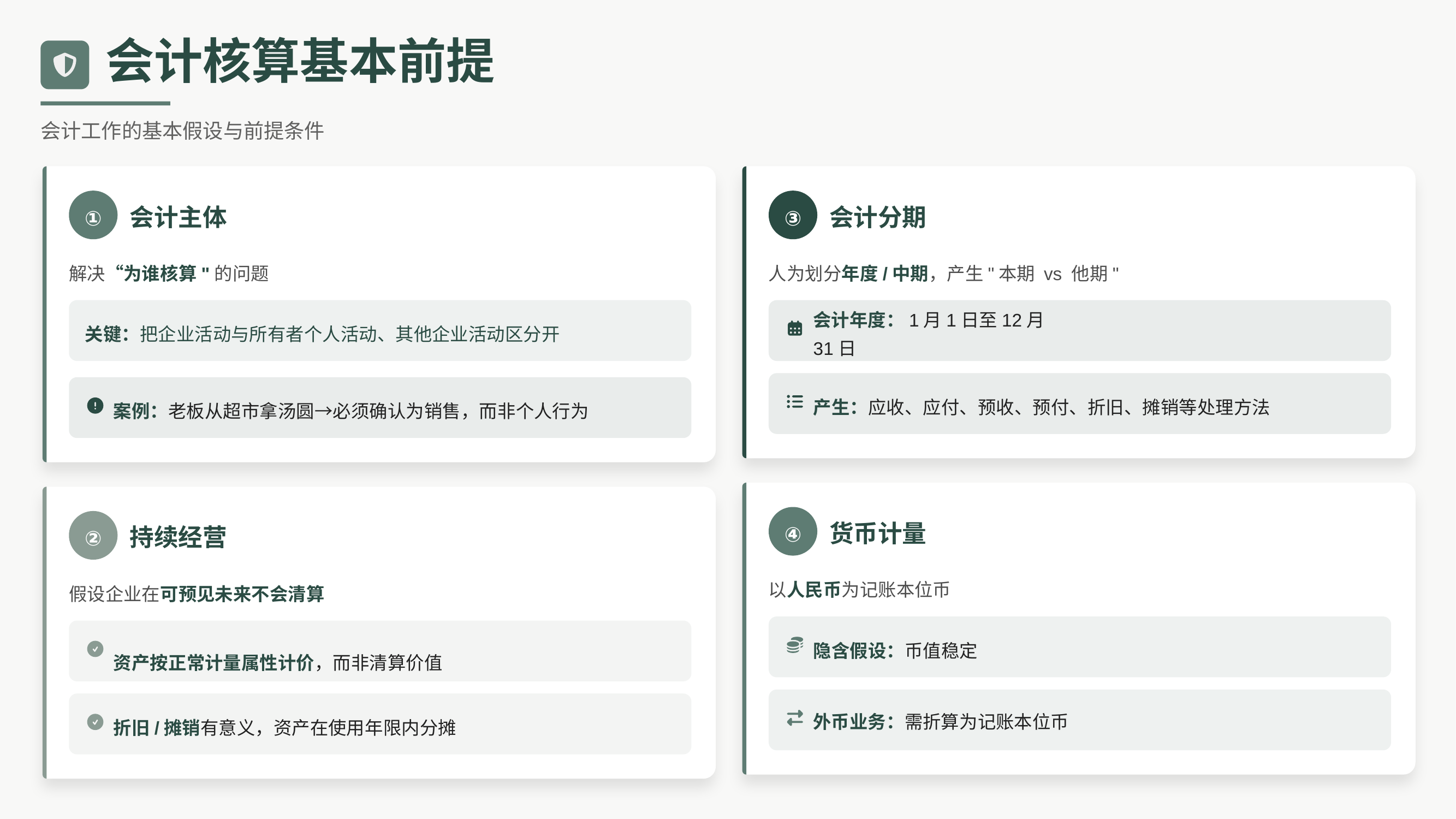

会计核算基本前提

会计工作的基本假设与前提条件

①

③

会计主体
会计分期
解决“为谁核算"的问题
人为划分年度/中期，产生"本期 vs 他期"

关键：把企业活动与所有者个人活动、其他企业活动区分开
会计年度：1月1日至12月31日

产生：应收、应付、预收、预付、折旧、摊销等处理方法
案例：老板从超市拿汤圆→必须确认为销售，而非个人行为

④

②

货币计量
持续经营
以人民币为记账本位币
假设企业在可预见未来不会清算

隐含假设：币值稳定
资产按正常计量属性计价，而非清算价值

外币业务：需折算为记账本位币
折旧/摊销有意义，资产在使用年限内分摊